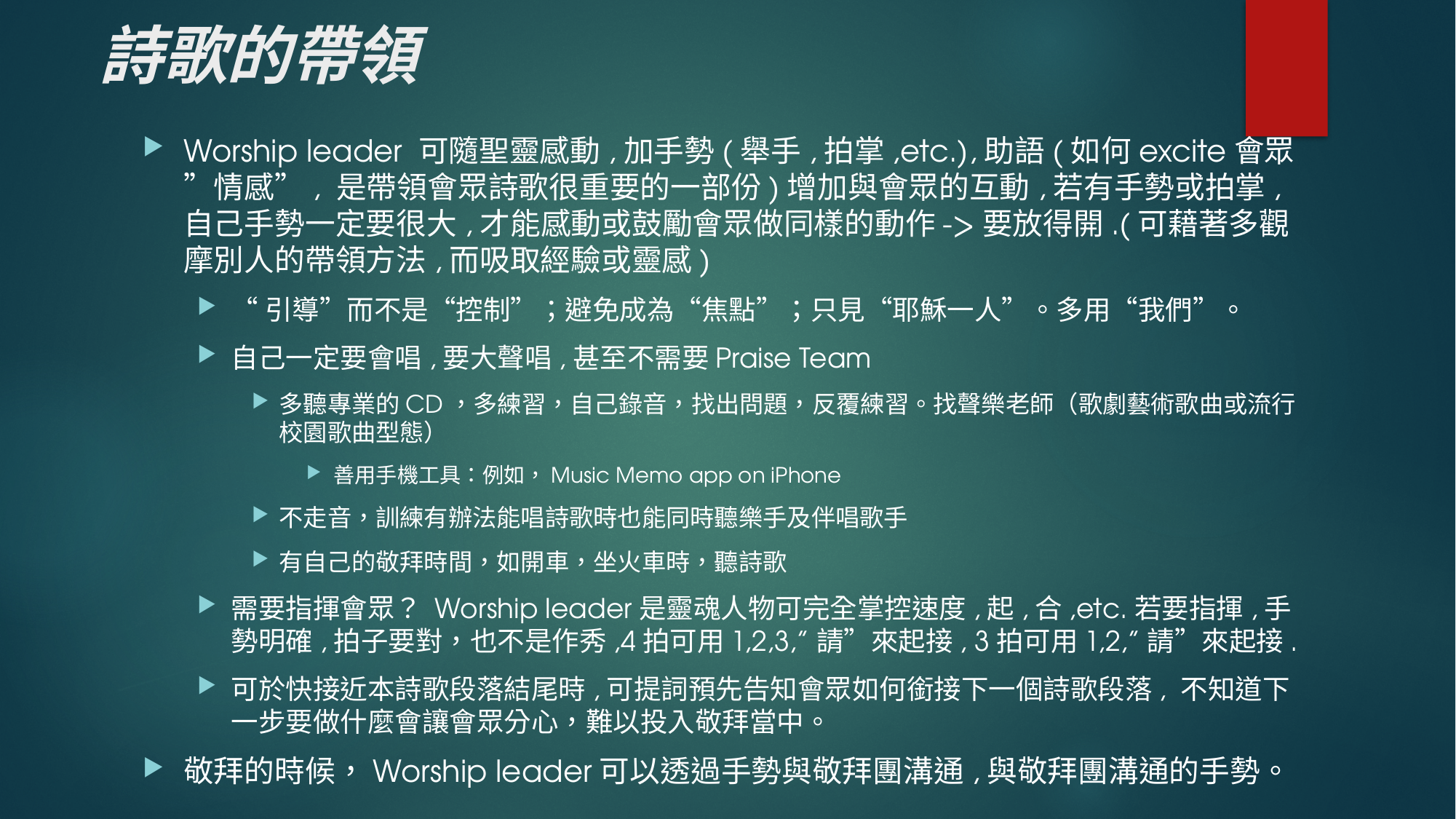

# 詩歌的帶領
Worship leader 可隨聖靈感動,加手勢(舉手,拍掌,etc.),助語(如何excite會眾”情感”, 是帶領會眾詩歌很重要的一部份)增加與會眾的互動,若有手勢或拍掌,自己手勢一定要很大,才能感動或鼓勵會眾做同樣的動作->要放得開.(可藉著多觀摩別人的帶領方法,而吸取經驗或靈感)
“引導”而不是“控制”；避免成為“焦點”；只見“耶穌一人”。多用“我們”。
自己一定要會唱,要大聲唱,甚至不需要Praise Team
多聽專業的CD，多練習，自己錄音，找出問題，反覆練習。找聲樂老師（歌劇藝術歌曲或流行校園歌曲型態）
善用手機工具：例如，Music Memo app on iPhone
不走音，訓練有辦法能唱詩歌時也能同時聽樂手及伴唱歌手
有自己的敬拜時間，如開車，坐火車時，聽詩歌
需要指揮會眾？ Worship leader是靈魂人物可完全掌控速度,起,合,etc.若要指揮,手勢明確,拍子要對，也不是作秀,4拍可用1,2,3,”請”來起接, 3拍可用1,2,”請”來起接.
可於快接近本詩歌段落結尾時,可提詞預先告知會眾如何銜接下一個詩歌段落, 不知道下一步要做什麼會讓會眾分心，難以投入敬拜當中。
敬拜的時候，Worship leader可以透過手勢與敬拜團溝通,與敬拜團溝通的手勢。